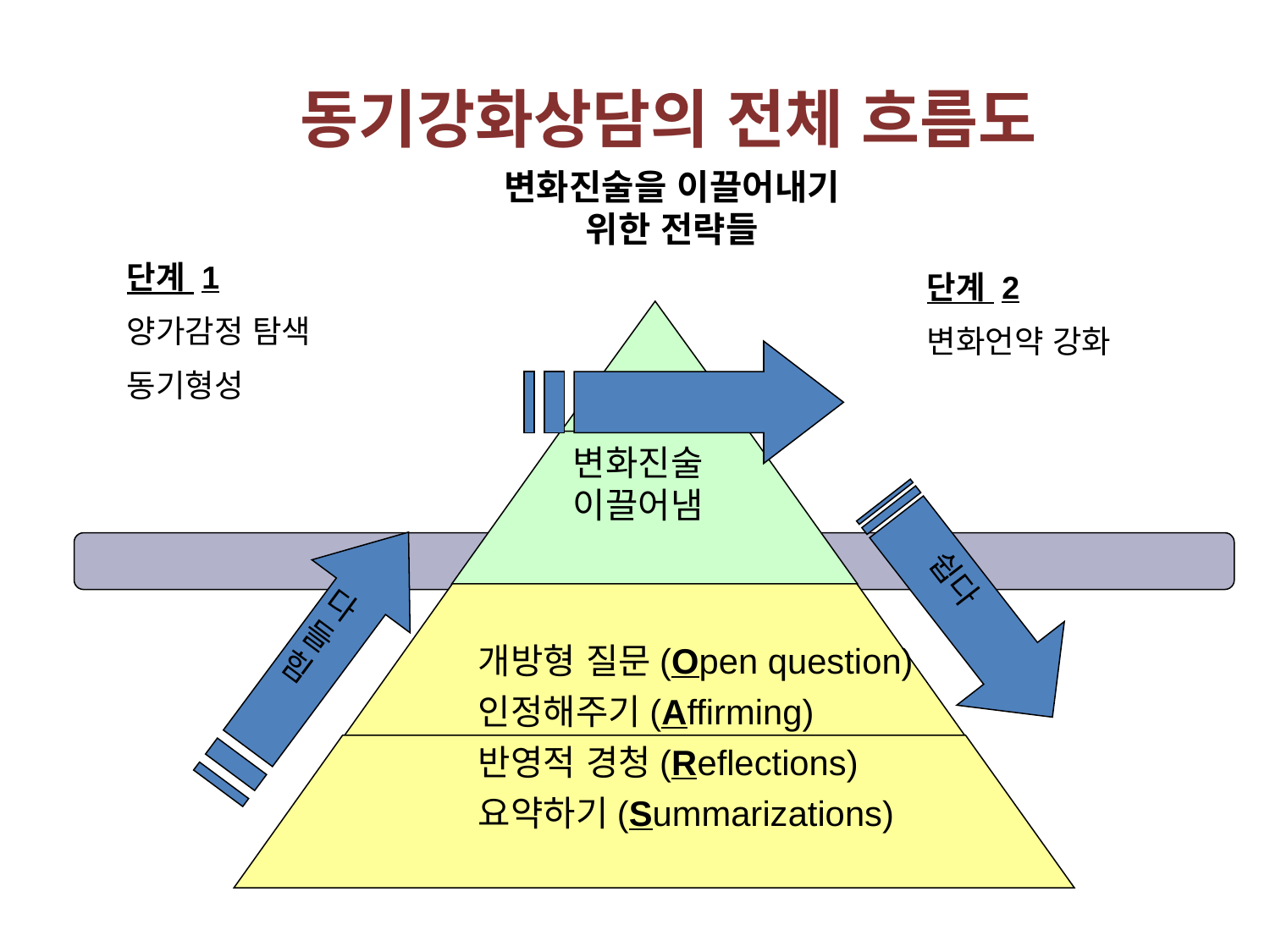

# 동기강화상담의 전체 흐름도
변화진술을 이끌어내기 위한 전략들
단계 1
양가감정 탐색
동기형성
단계 2
변화언약 강화

변화진술
이끌어냄

    쉽다
다
들
힘

개방형 질문(Open question)
인정해주기(Affirming)
반영적 경청(Reflections)
요약하기(Summarizations)